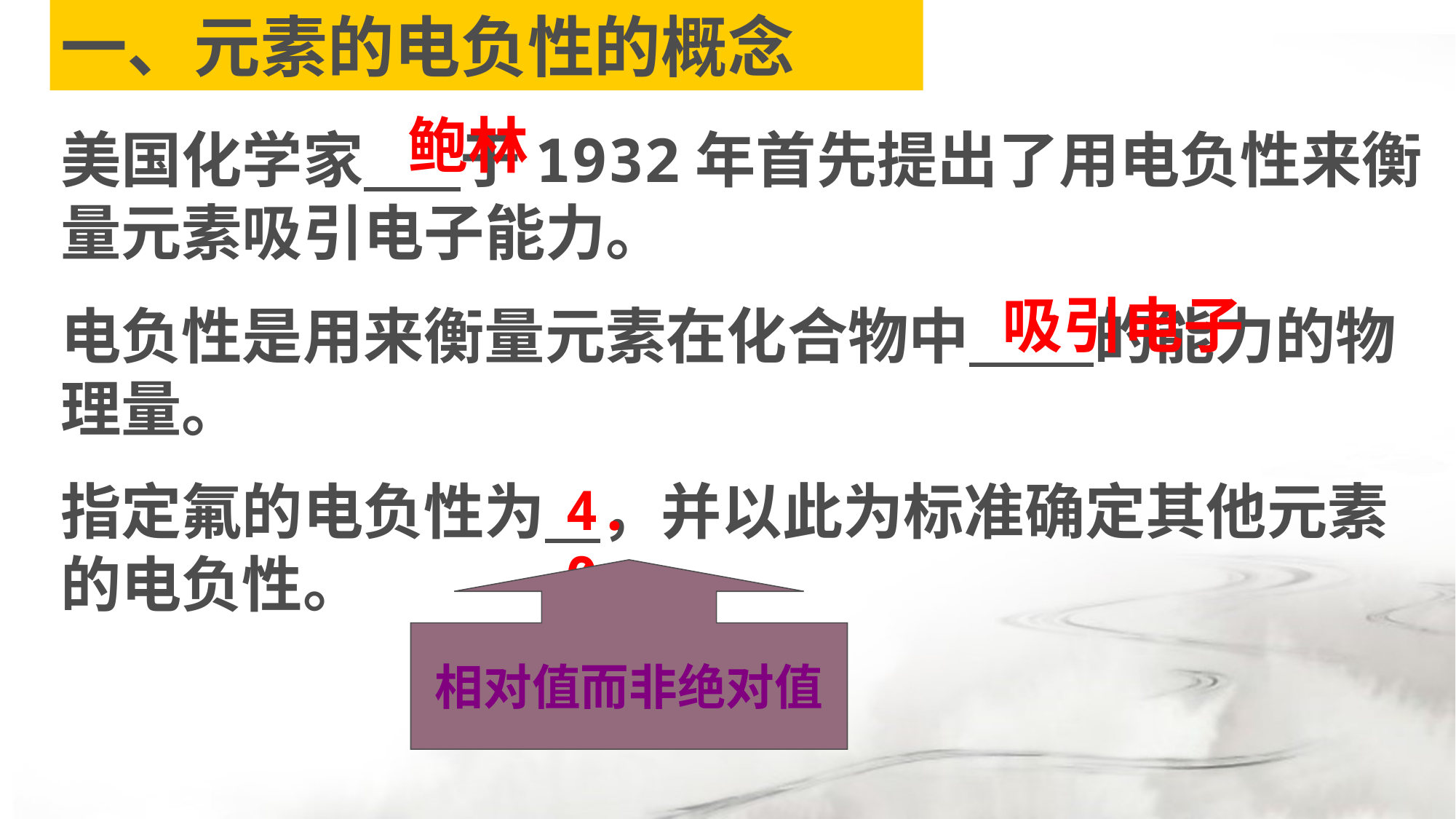

一、元素的电负性的概念
鲍林
美国化学家       于1932年首先提出了用电负性来衡量元素吸引电子能力。
电负性是用来衡量元素在化合物中         的能力的物理量。学科网
指定氟的电负性为    ，并以此为标准确定其他元素的电负性。
吸引电子
4.0
相对值而非绝对值